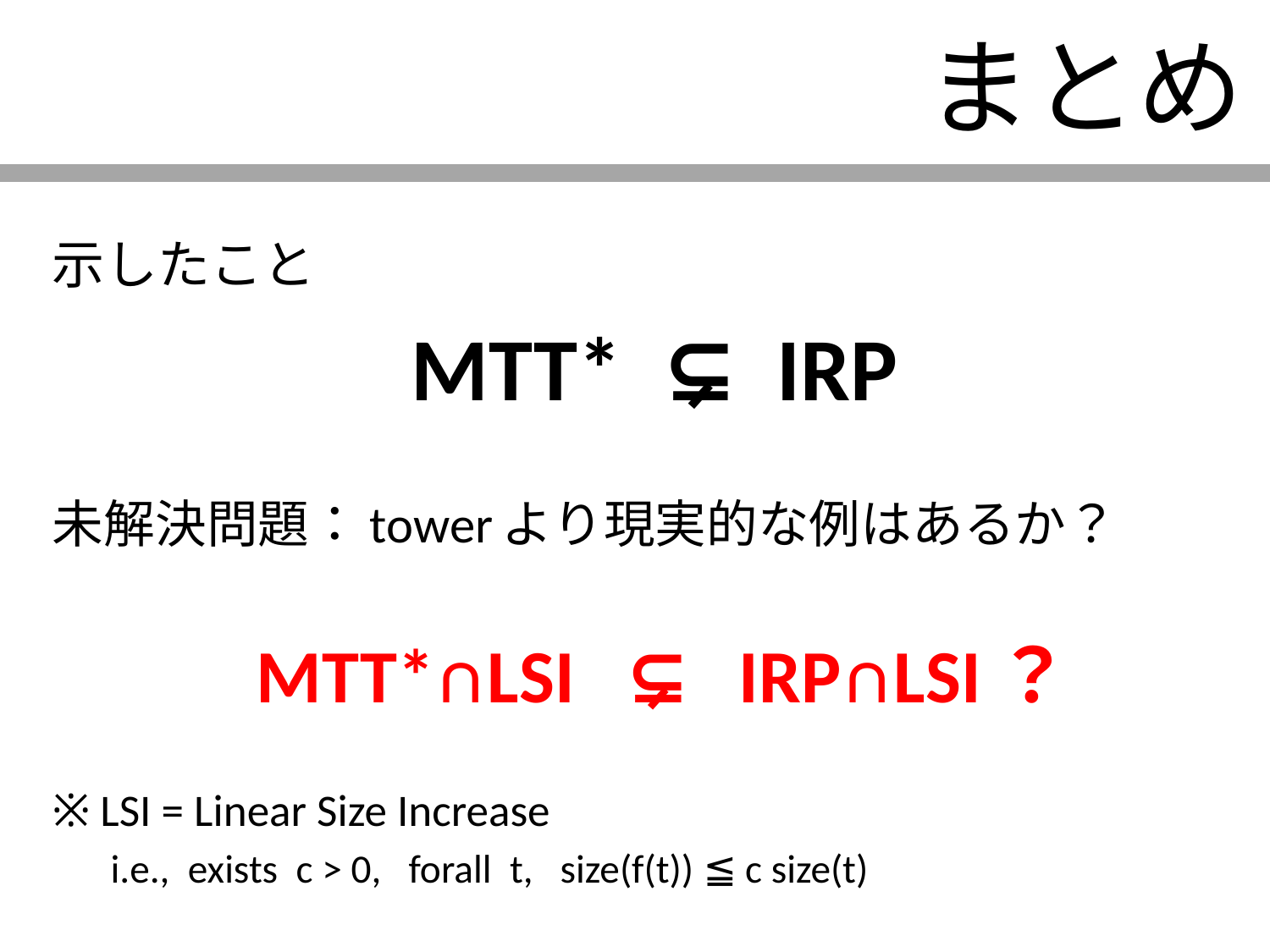

# まとめ
示したこと
MTT*  ⊊  IRP

未解決問題：towerより現実的な例はあるか？

 MTT*∩LSI   ⊊   IRP∩LSI？

※ LSI = Linear Size Increase
i.e.,  exists  c > 0,   forall  t,   size(f(t)) ≦ c size(t)